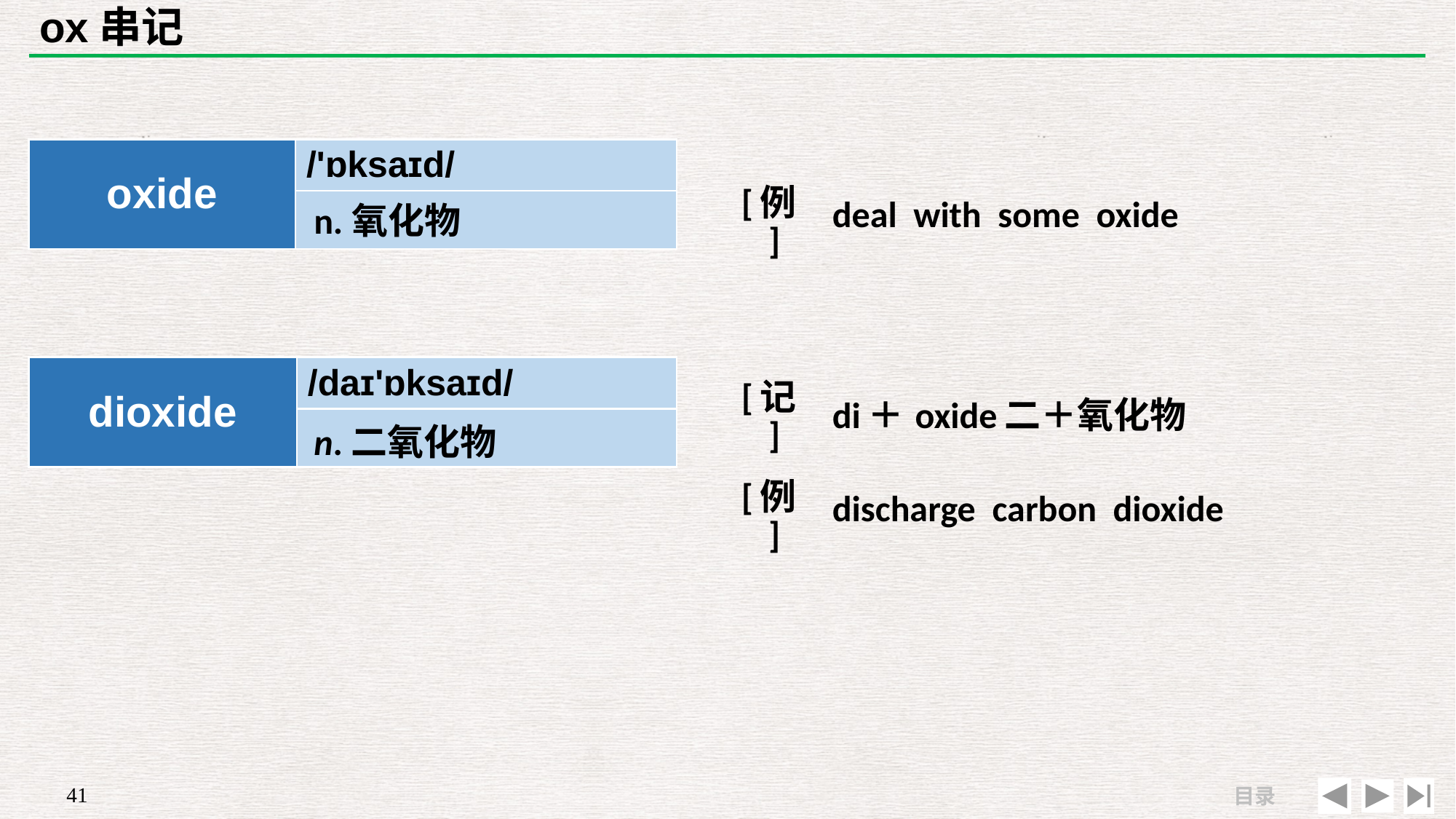

# ox串记

|  |  |
| --- | --- |
| [例] | deal with some oxide |
| oxide | /'ɒksaɪd/ |
| --- | --- |
|  |  |
n.氧化物
| dioxide | /daɪ'ɒksaɪd/ |
| --- | --- |
|  |  |
| [记] | di＋oxide二＋氧化物 |
| --- | --- |
| [例] | discharge carbon dioxide |
n.二氧化物